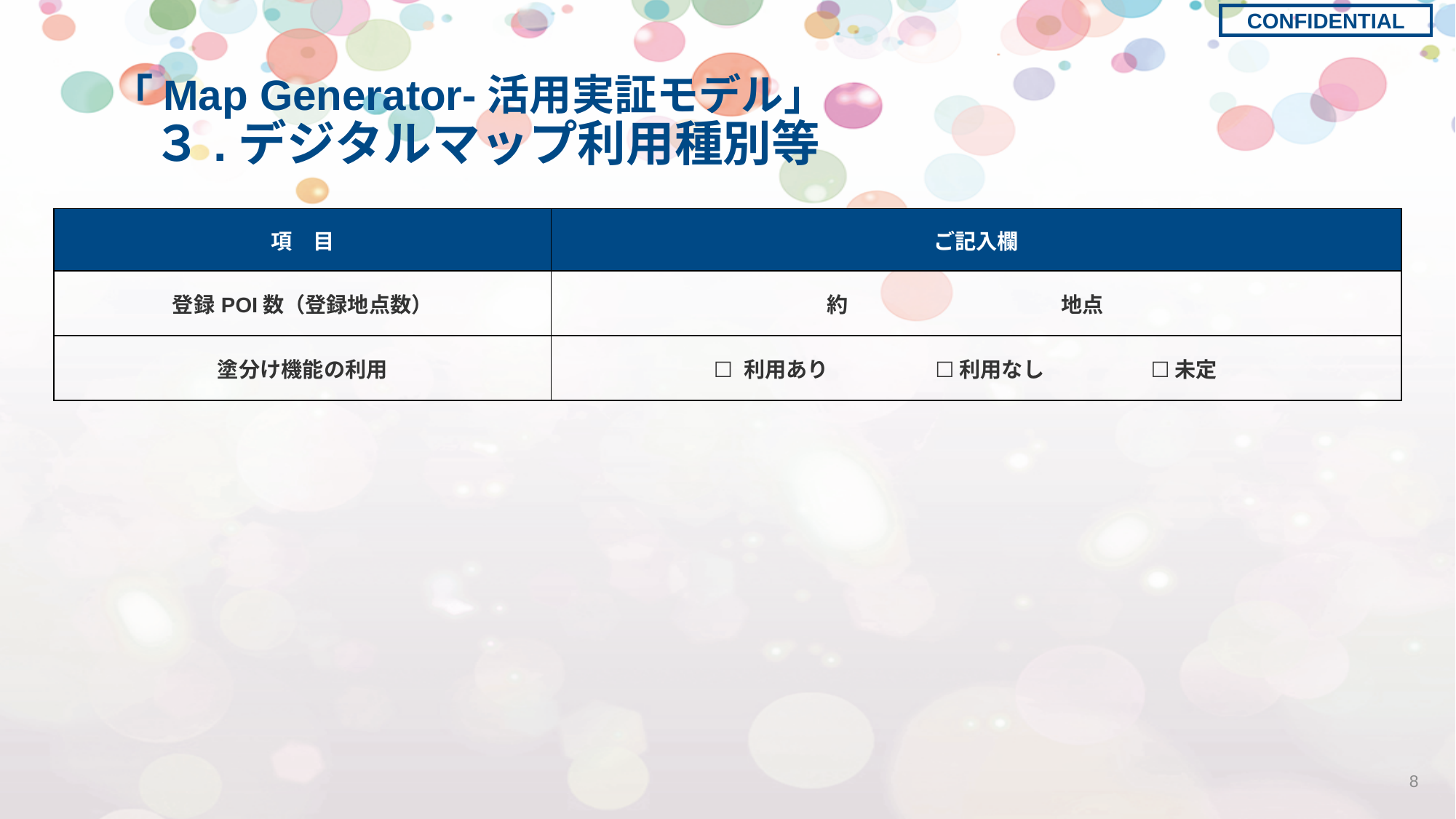

# 「Map Generator-活用実証モデル」 　３.デジタルマップ利用種別等
| 項　目 | ご記入欄 |
| --- | --- |
| 登録POI数（登録地点数） | 約　　　　　　　　　　地点 |
| 塗分け機能の利用 | ☐ 利用あり　　　　　☐ 利用なし　　　　　☐ 未定 |
8